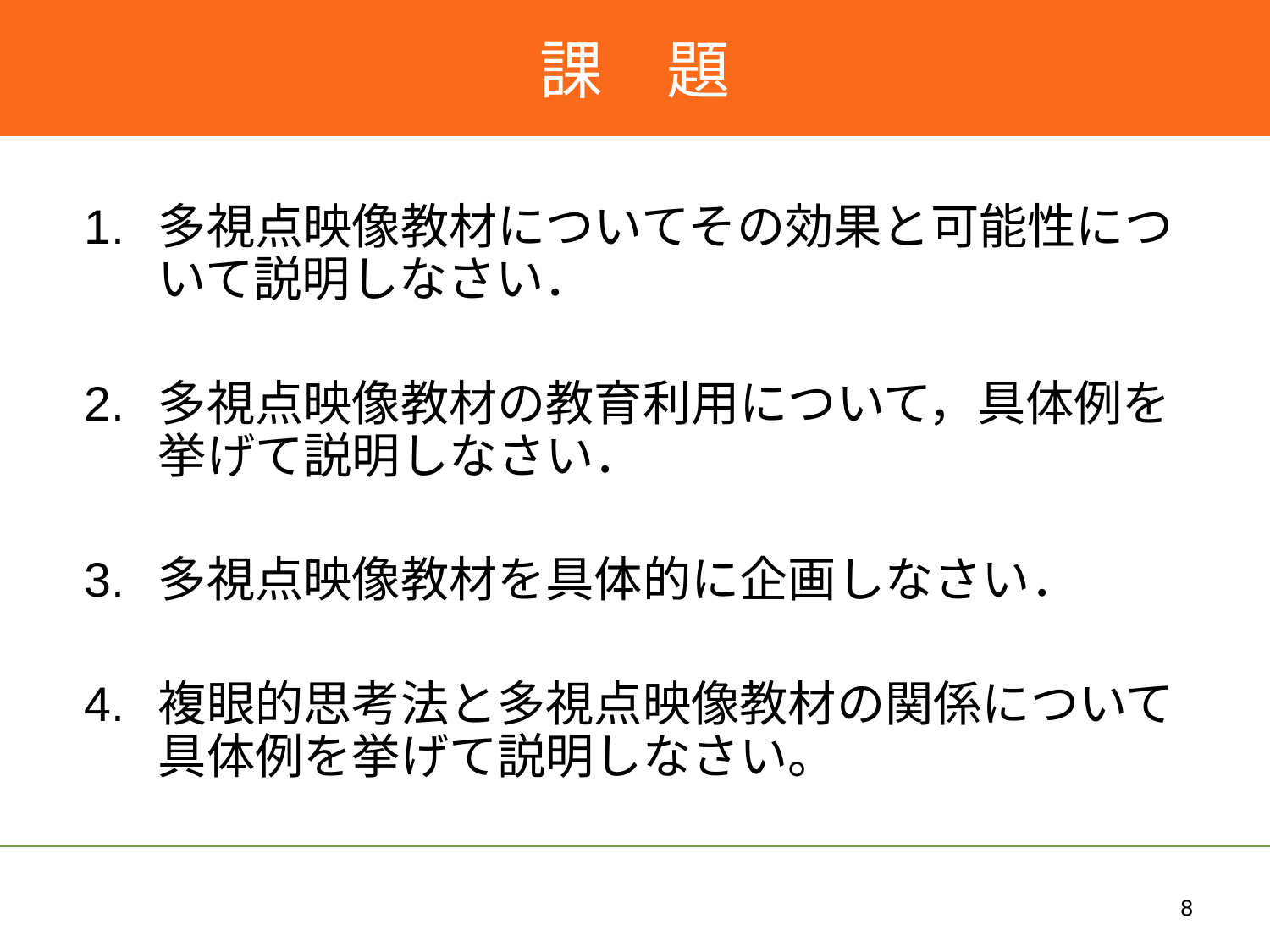

# 課　題

多視点映像教材についてその効果と可能性について説明しなさい．

多視点映像教材の教育利用について，具体例を挙げて説明しなさい．

多視点映像教材を具体的に企画しなさい．

複眼的思考法と多視点映像教材の関係について具体例を挙げて説明しなさい。

8